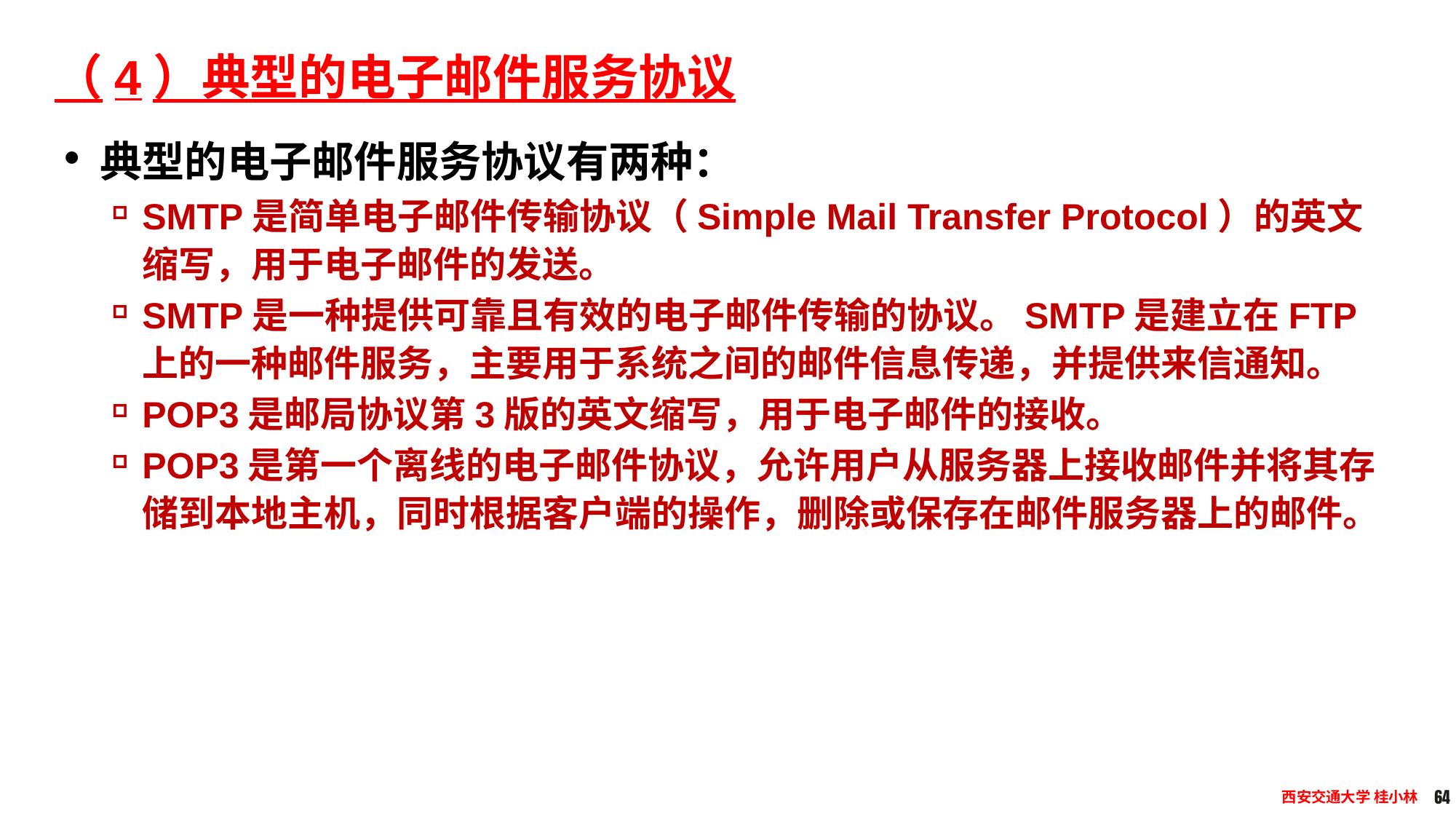

# （4）典型的电子邮件服务协议
典型的电子邮件服务协议有两种：
SMTP是简单电子邮件传输协议（Simple Mail Transfer Protocol）的英文缩写，用于电子邮件的发送。
SMTP是一种提供可靠且有效的电子邮件传输的协议。SMTP是建立在FTP上的一种邮件服务，主要用于系统之间的邮件信息传递，并提供来信通知。
POP3是邮局协议第3版的英文缩写，用于电子邮件的接收。
POP3是第一个离线的电子邮件协议，允许用户从服务器上接收邮件并将其存储到本地主机，同时根据客户端的操作，删除或保存在邮件服务器上的邮件。